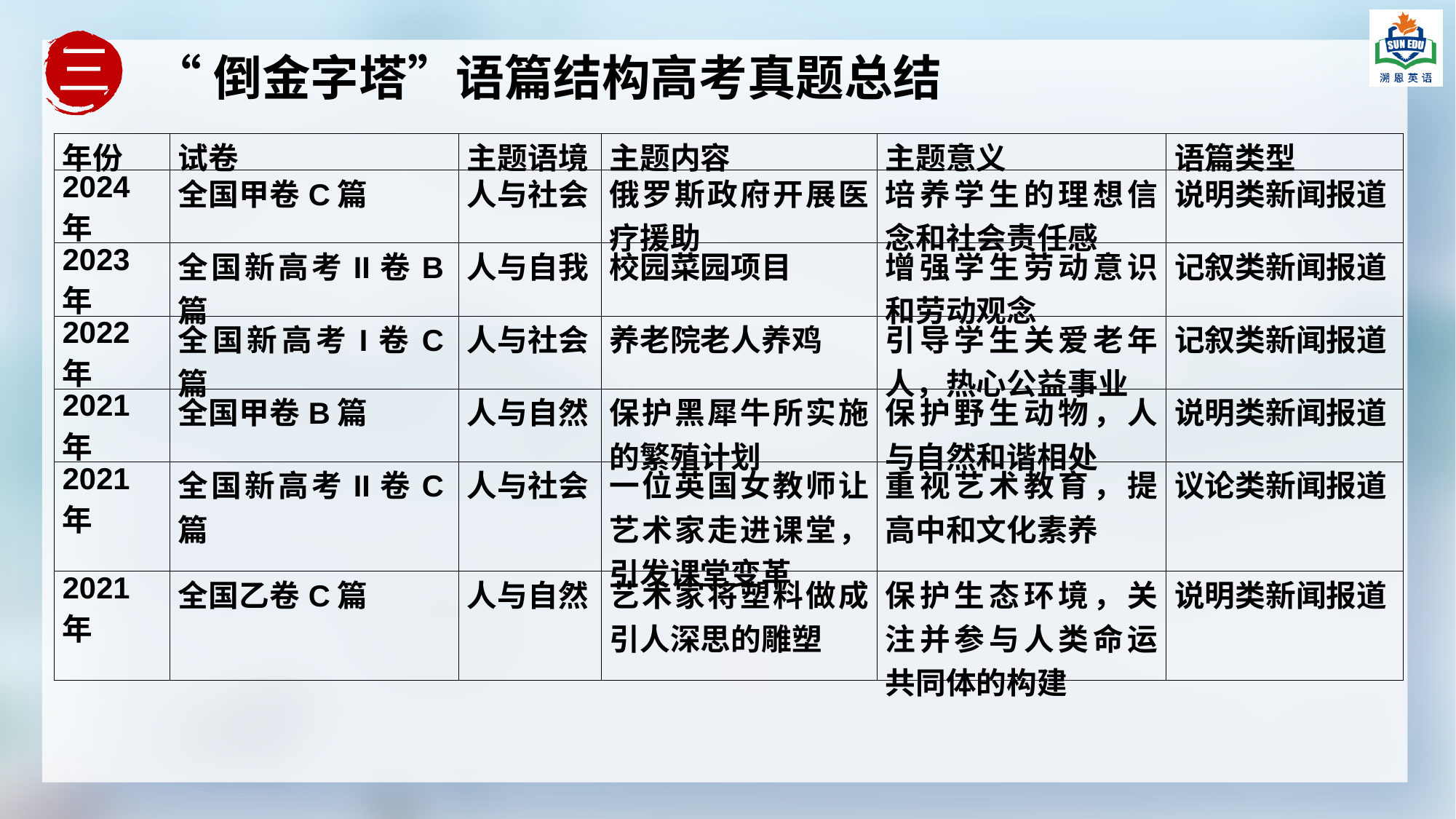

三
“倒金字塔”语篇结构高考真题总结
| 年份 | 试卷 | 主题语境 | 主题内容 | 主题意义 | 语篇类型 |
| --- | --- | --- | --- | --- | --- |
| 2024年 | 全国甲卷C篇 | 人与社会 | 俄罗斯政府开展医疗援助 | 培养学生的理想信念和社会责任感 | 说明类新闻报道 |
| 2023年 | 全国新高考II卷B篇 | 人与自我 | 校园菜园项目 | 增强学生劳动意识和劳动观念 | 记叙类新闻报道 |
| 2022年 | 全国新高考I卷C篇 | 人与社会 | 养老院老人养鸡 | 引导学生关爱老年人，热心公益事业 | 记叙类新闻报道 |
| 2021年 | 全国甲卷B篇 | 人与自然 | 保护黑犀牛所实施的繁殖计划 | 保护野生动物，人与自然和谐相处 | 说明类新闻报道 |
| 2021年 | 全国新高考II卷C篇 | 人与社会 | 一位英国女教师让艺术家走进课堂，引发课堂变革 | 重视艺术教育，提高中和文化素养 | 议论类新闻报道 |
| 2021年 | 全国乙卷C篇 | 人与自然 | 艺术家将塑料做成引人深思的雕塑 | 保护生态环境，关注并参与人类命运共同体的构建 | 说明类新闻报道 |